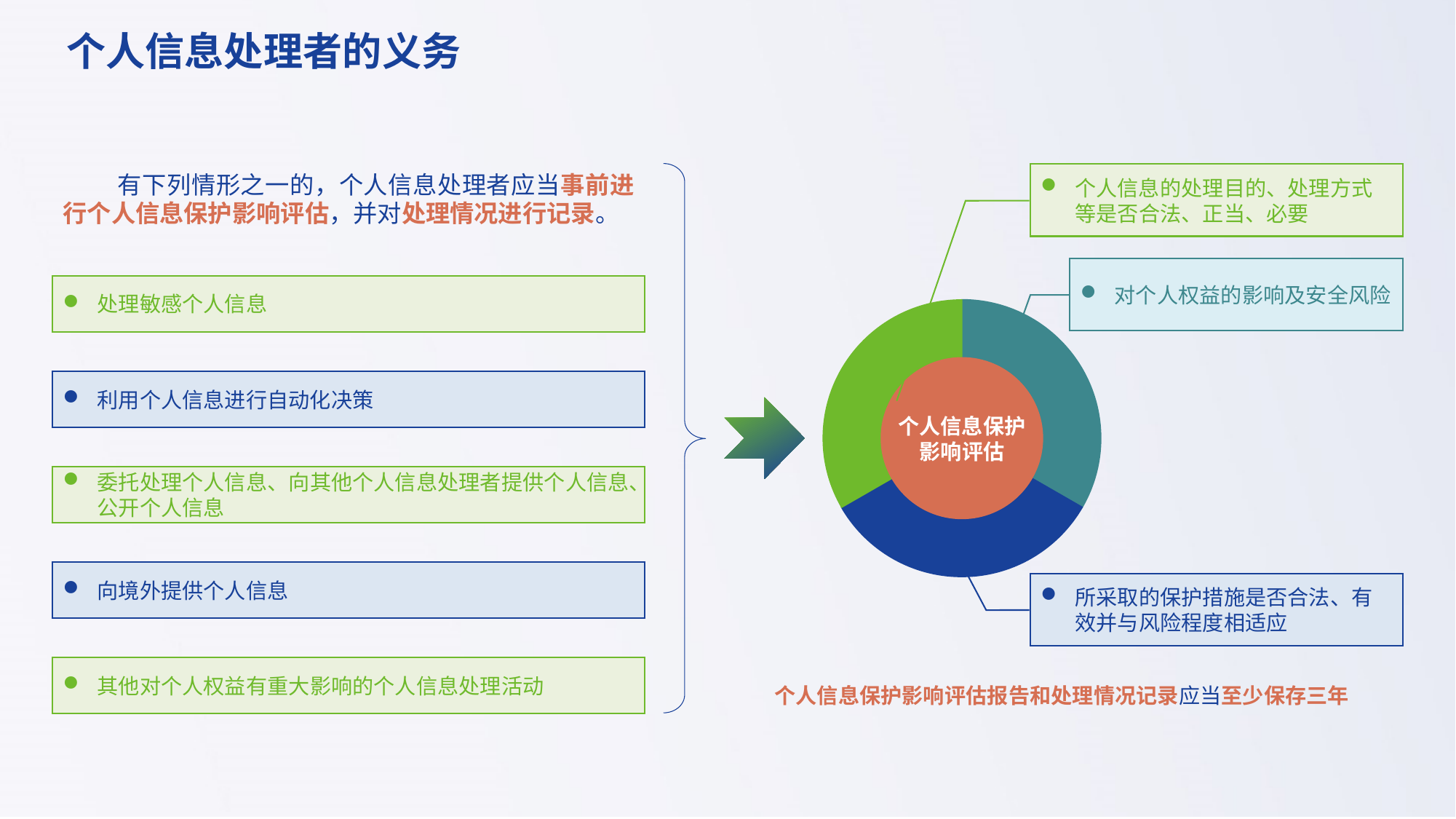

个人信息处理者的义务

有下列情形之一的，个人信息处理者应当事前进行个人信息保护影响评估，并对处理情况进行记录。
个人信息的处理目的、处理方式等是否合法、正当、必要
对个人权益的影响及安全风险
处理敏感个人信息

个人信息保护
影响评估
利用个人信息进行自动化决策

委托处理个人信息、向其他个人信息处理者提供个人信息、公开个人信息
向境外提供个人信息
所采取的保护措施是否合法、有效并与风险程度相适应
其他对个人权益有重大影响的个人信息处理活动
个人信息保护影响评估报告和处理情况记录应当至少保存三年